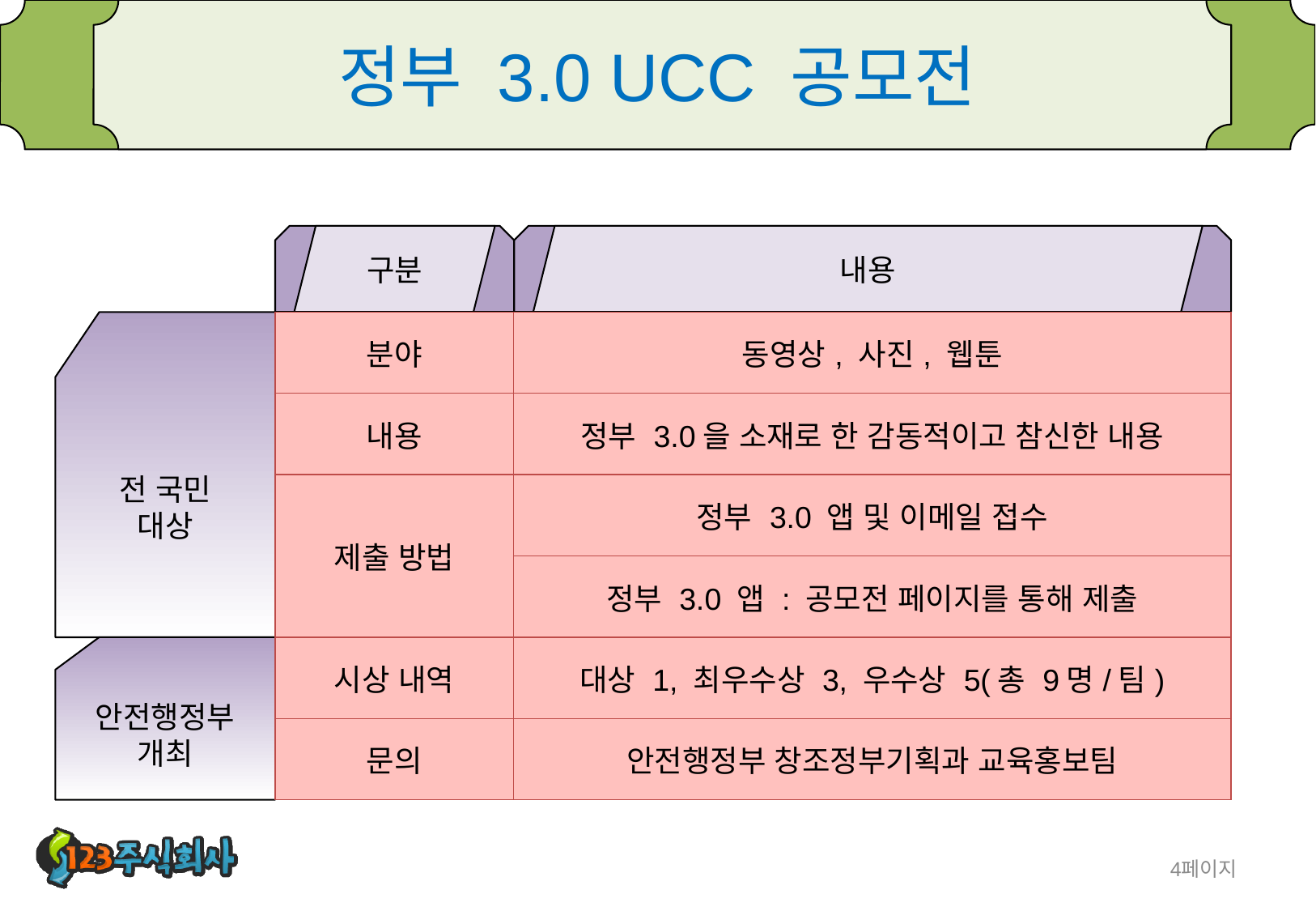

# 정부 3.0 UCC 공모전

구분

내용
전 국민
대상
| 분야 | 동영상, 사진, 웹툰 |
| --- | --- |
| 내용 | 정부 3.0을 소재로 한 감동적이고 참신한 내용 |
| 제출 방법 | 정부 3.0 앱 및 이메일 접수 |
|  | 정부 3.0 앱 : 공모전 페이지를 통해 제출 |
| 시상 내역 | 대상 1, 최우수상 3, 우수상 5(총 9명/팀) |
| 문의 | 안전행정부 창조정부기획과 교육홍보팀 |
안전행정부
개최
4페이지